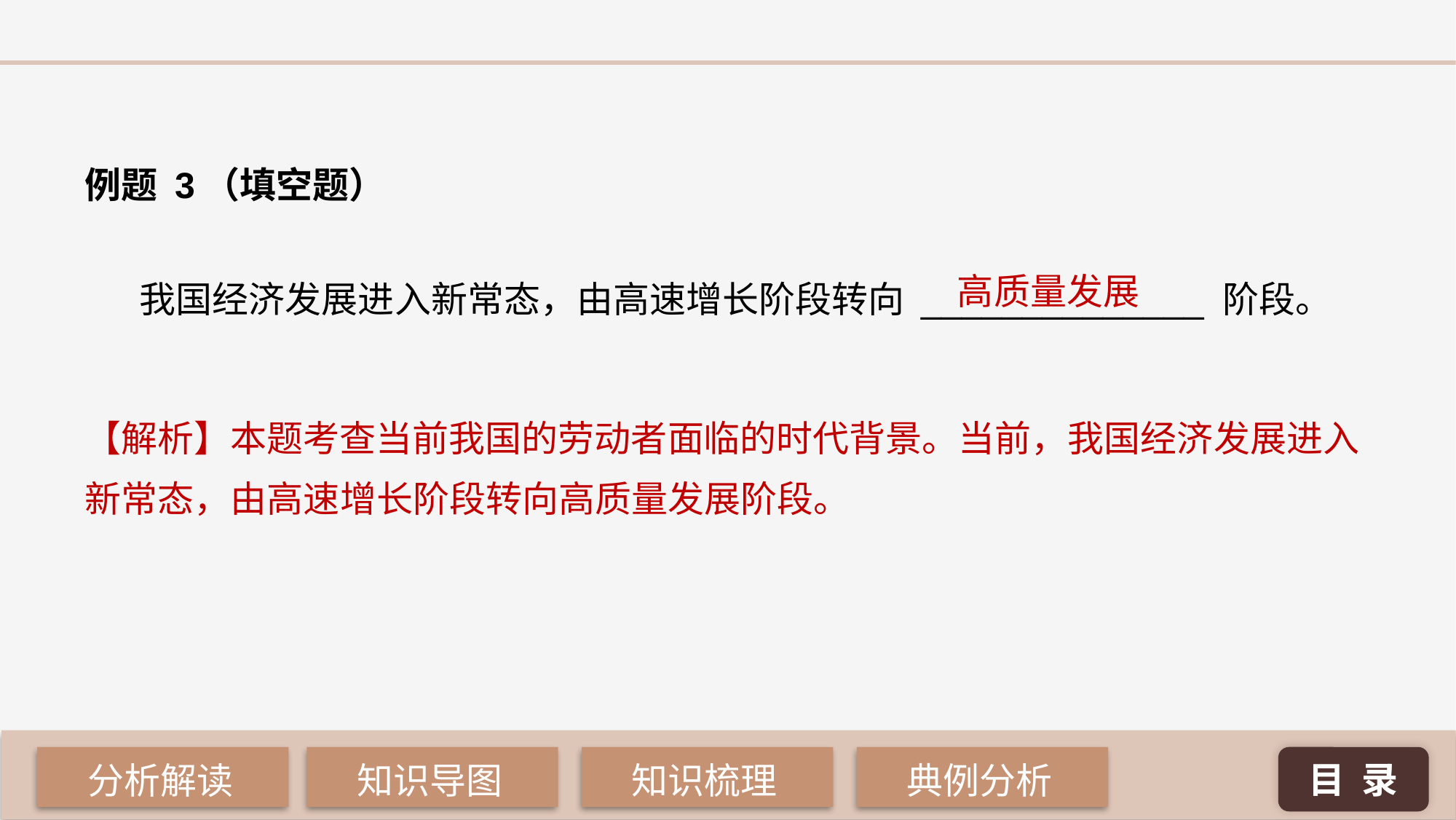

例题 3（填空题）
我国经济发展进入新常态，由高速增长阶段转向 ______________ 阶段。
高质量发展
【解析】本题考查当前我国的劳动者面临的时代背景。当前，我国经济发展进入新常态，由高速增长阶段转向高质量发展阶段。